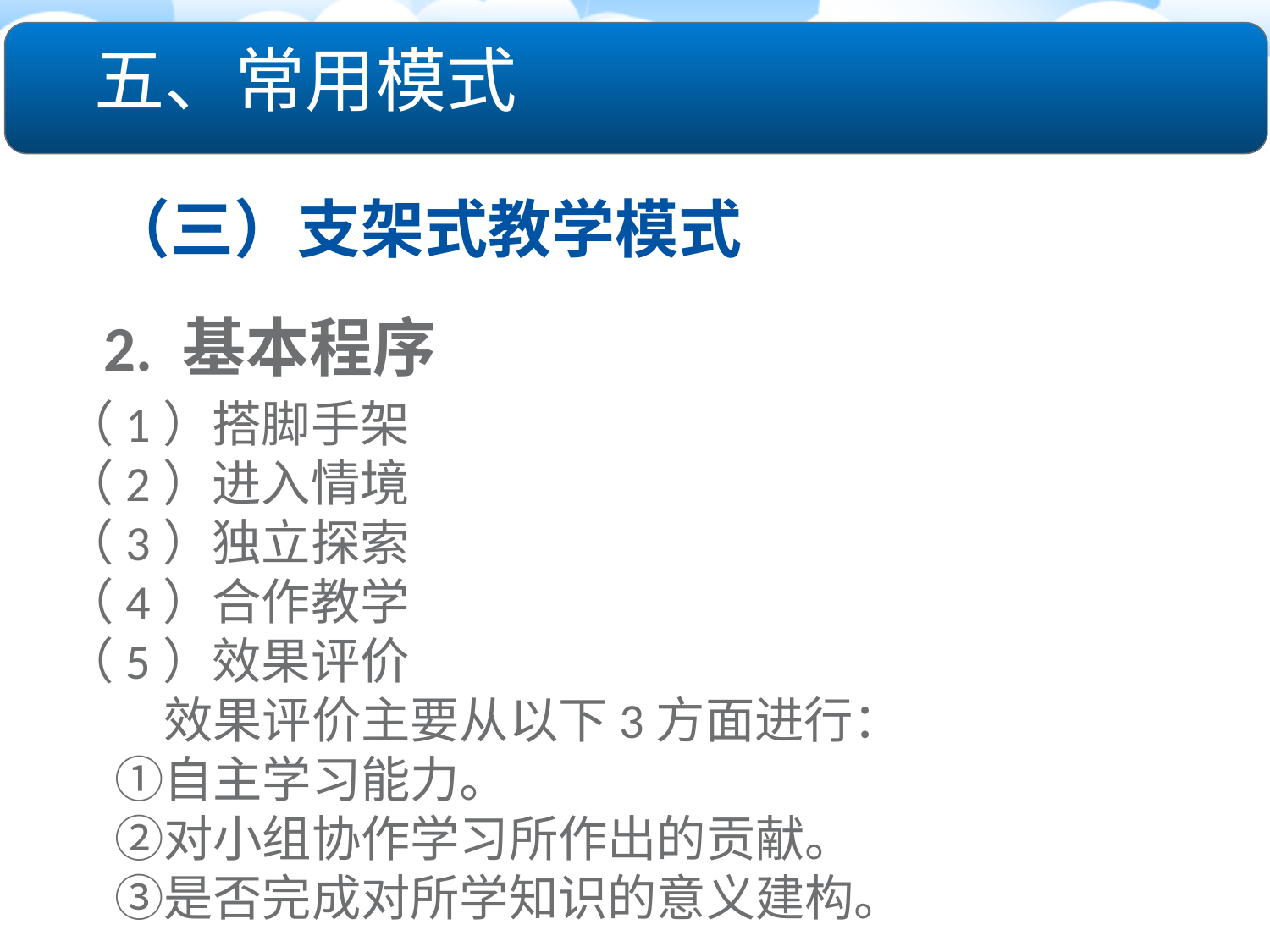

五、常用模式
　（三）支架式教学模式
  2. 基本程序
（1）搭脚手架
（2）进入情境
（3）独立探索
（4）合作教学
（5）效果评价
　　效果评价主要从以下3方面进行：
　①自主学习能力。
　②对小组协作学习所作出的贡献。
　③是否完成对所学知识的意义建构。